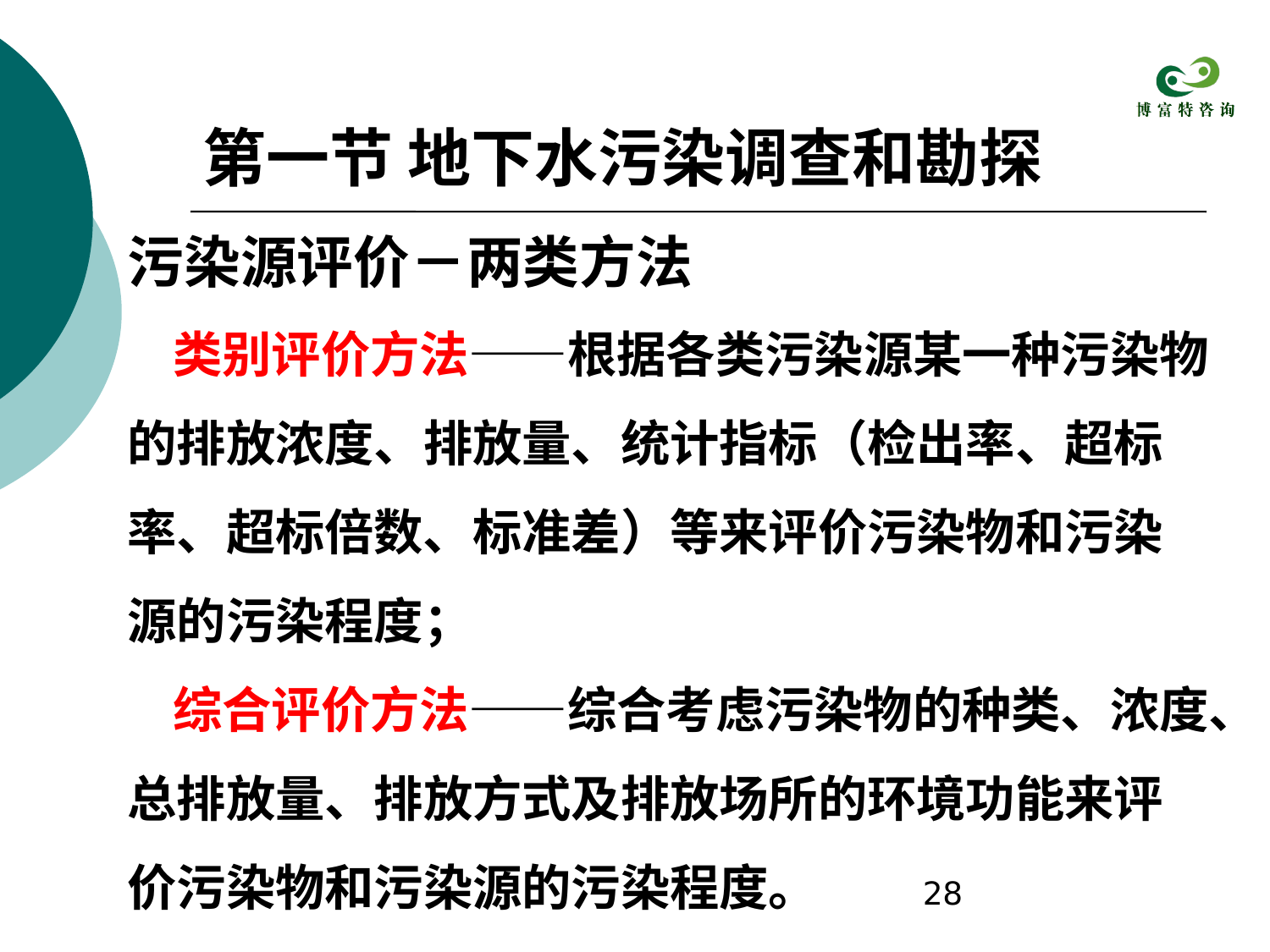

第一节 地下水污染调查和勘探
污染源评价－两类方法
   类别评价方法——根据各类污染源某一种污染物的排放浓度、排放量、统计指标（检出率、超标率、超标倍数、标准差）等来评价污染物和污染源的污染程度；
   综合评价方法——综合考虑污染物的种类、浓度、总排放量、排放方式及排放场所的环境功能来评价污染物和污染源的污染程度。

28